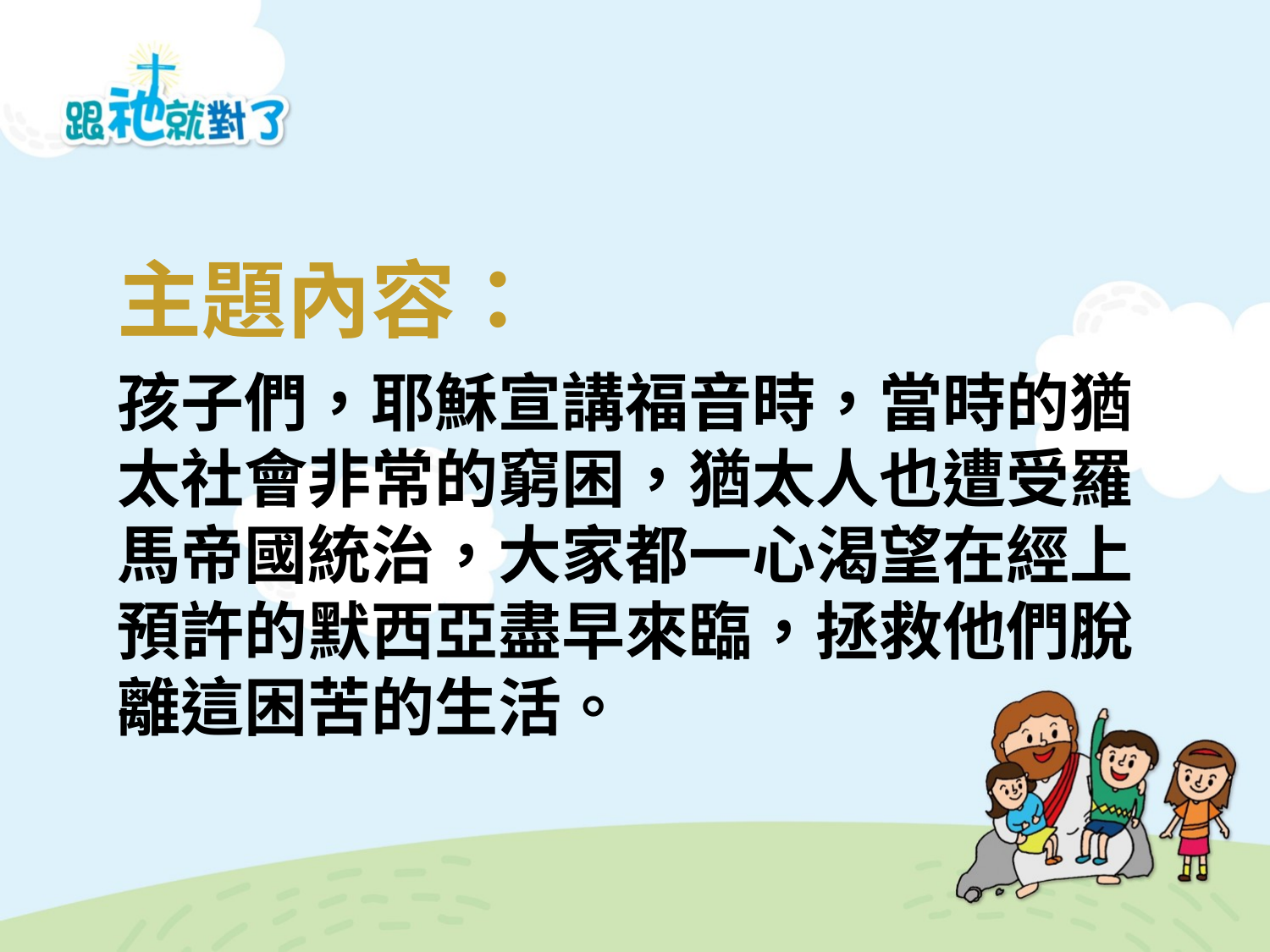

主題內容：
孩子們，耶穌宣講福音時，當時的猶太社會非常的窮困，猶太人也遭受羅馬帝國統治，大家都一心渴望在經上預許的默西亞盡早來臨，拯救他們脫離這困苦的生活。